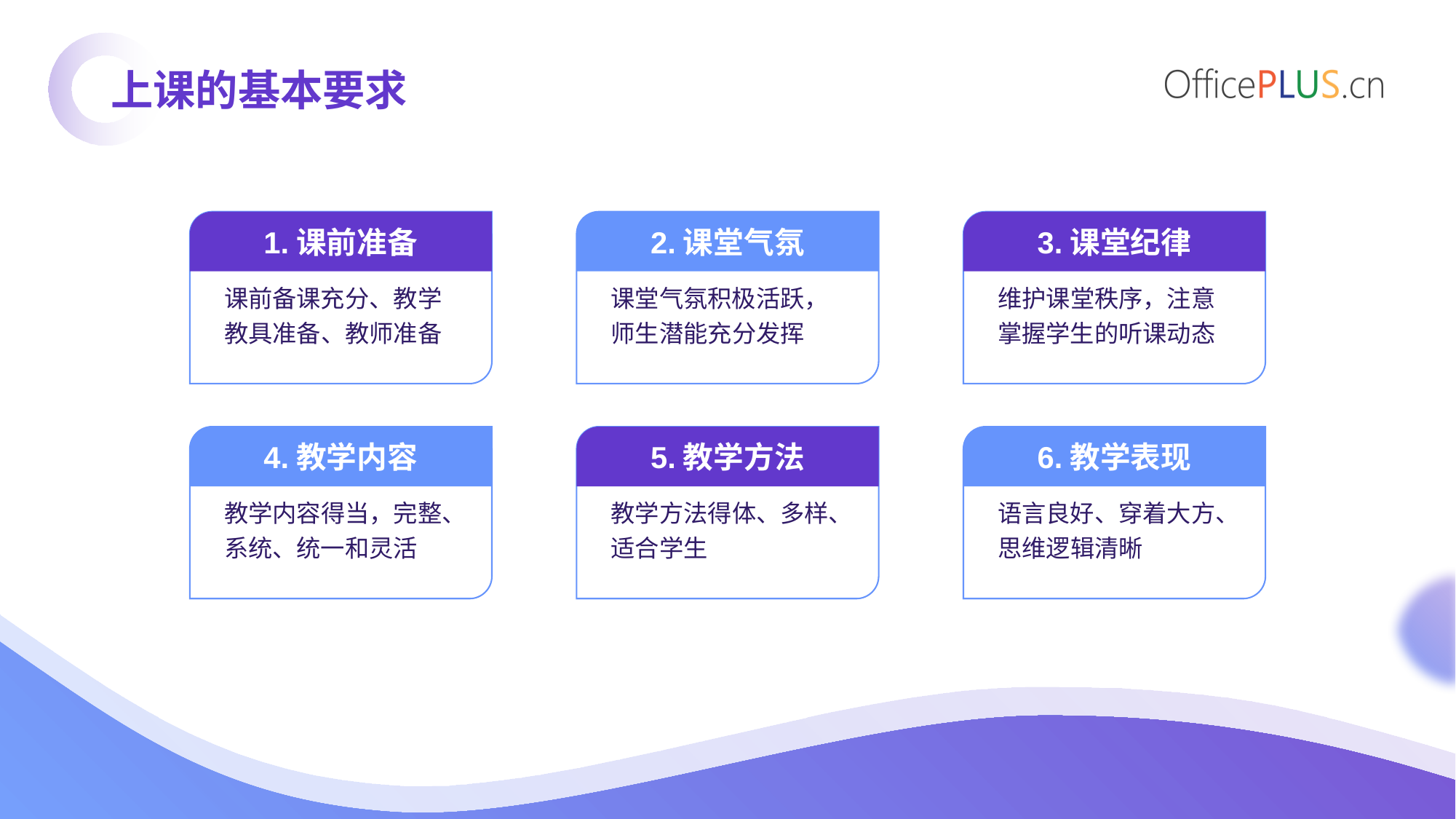

上课的基本要求

课前备课充分、教学教具准备、教师准备
1.课前准备

课堂气氛积极活跃，师生潜能充分发挥
2.课堂气氛

维护课堂秩序，注意掌握学生的听课动态
3.课堂纪律

教学内容得当，完整、系统、统一和灵活
4.教学内容

教学方法得体、多样、适合学生
5.教学方法

语言良好、穿着大方、思维逻辑清晰
6.教学表现